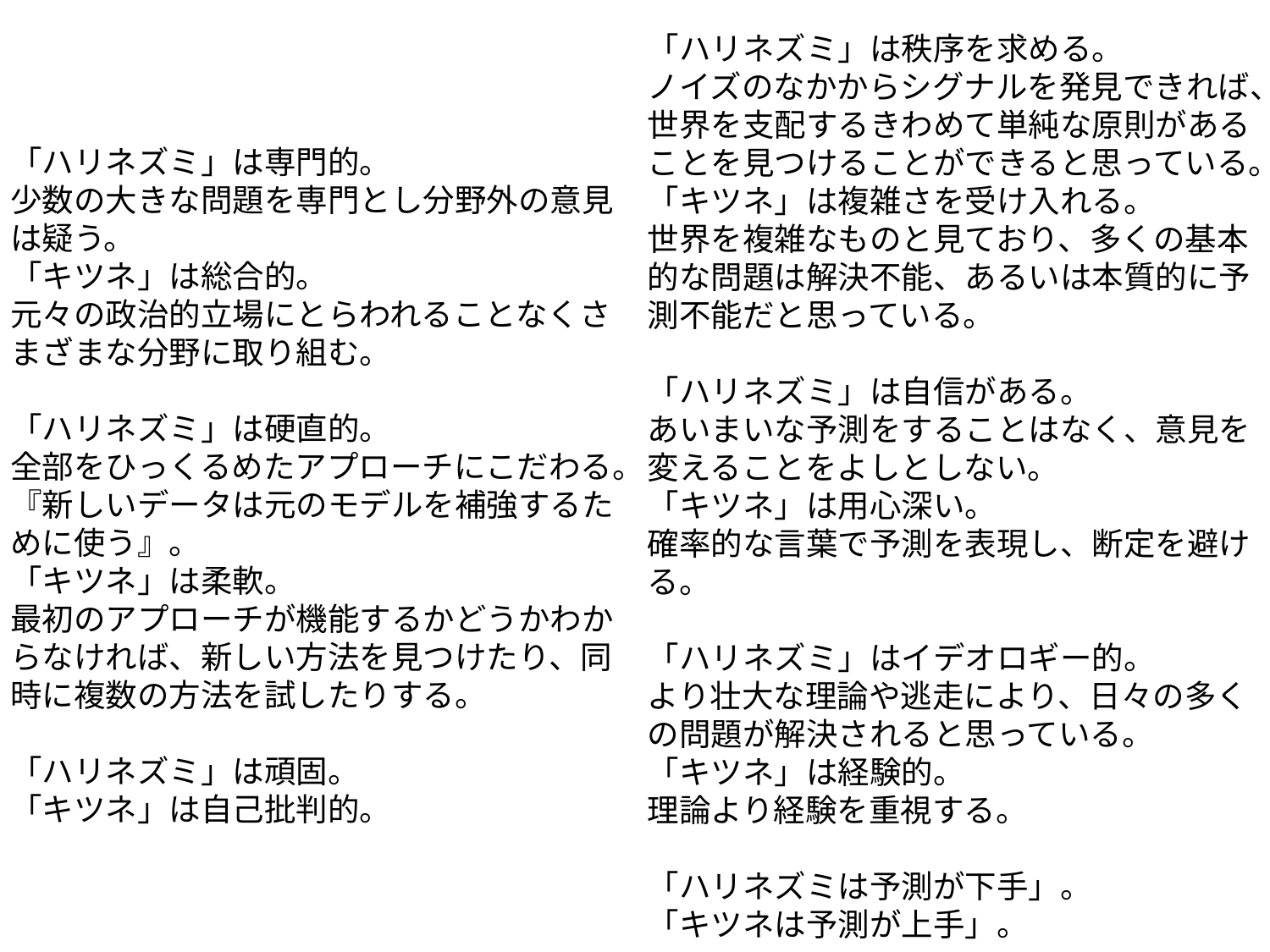

「ハリネズミ」は秩序を求める。
ノイズのなかからシグナルを発見できれば、世界を支配するきわめて単純な原則があることを見つけることができると思っている。
「キツネ」は複雑さを受け入れる。
世界を複雑なものと見ており、多くの基本的な問題は解決不能、あるいは本質的に予測不能だと思っている。

「ハリネズミ」は自信がある。
あいまいな予測をすることはなく、意見を変えることをよしとしない。
「キツネ」は用心深い。
確率的な言葉で予測を表現し、断定を避ける。

「ハリネズミ」はイデオロギー的。
より壮大な理論や逃走により、日々の多くの問題が解決されると思っている。
「キツネ」は経験的。
理論より経験を重視する。

「ハリネズミは予測が下手」。
「キツネは予測が上手」。
「ハリネズミ」は専門的。
少数の大きな問題を専門とし分野外の意見は疑う。
「キツネ」は総合的。
元々の政治的立場にとらわれることなくさまざまな分野に取り組む。

「ハリネズミ」は硬直的。
全部をひっくるめたアプローチにこだわる。『新しいデータは元のモデルを補強するために使う』。
「キツネ」は柔軟。
最初のアプローチが機能するかどうかわからなければ、新しい方法を見つけたり、同時に複数の方法を試したりする。

「ハリネズミ」は頑固。
「キツネ」は自己批判的。